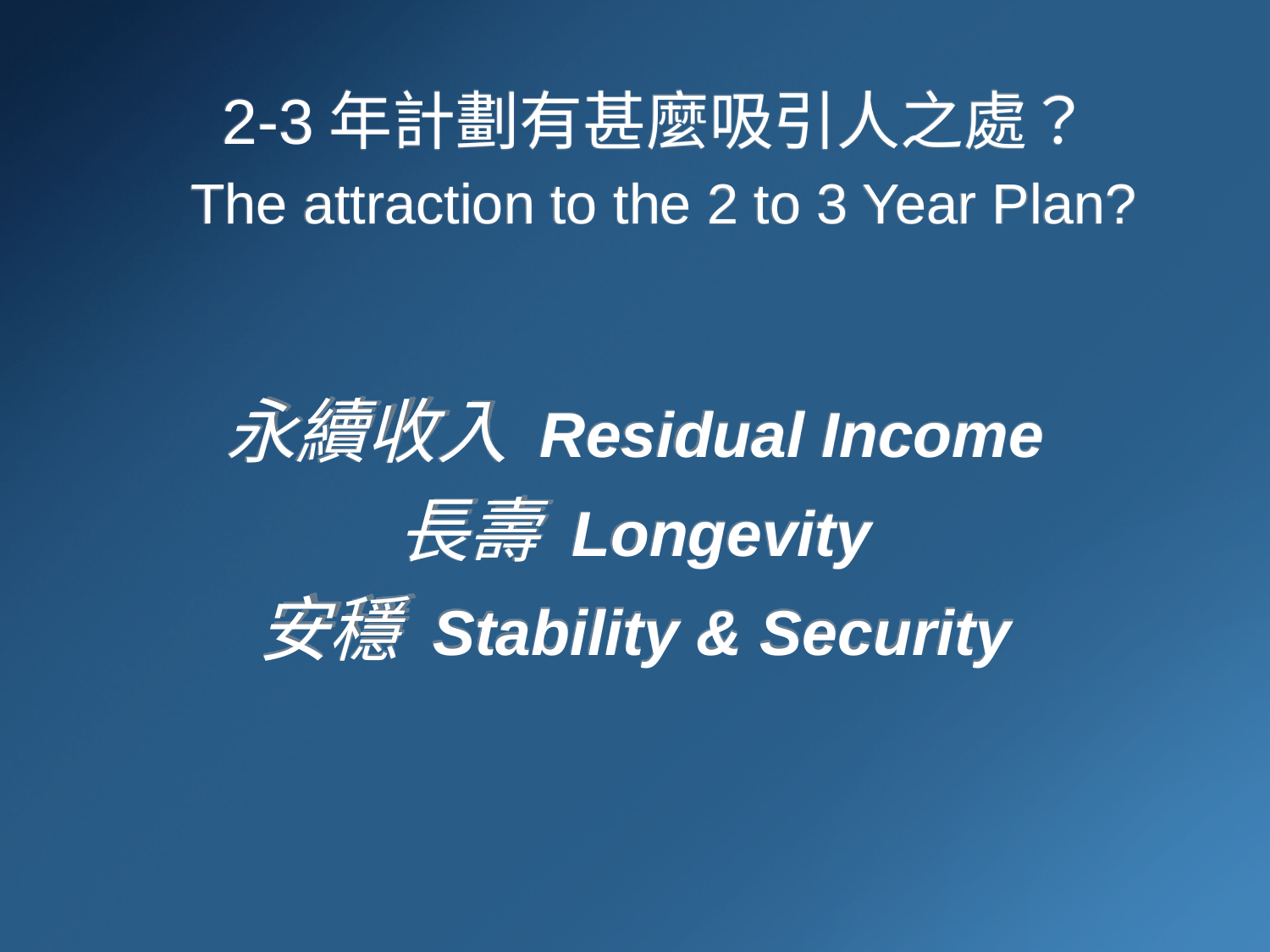

2-3年計劃有甚麼吸引人之處？
The attraction to the 2 to 3 Year Plan?
永續收入 Residual Income
長壽 Longevity
安穩 Stability & Security